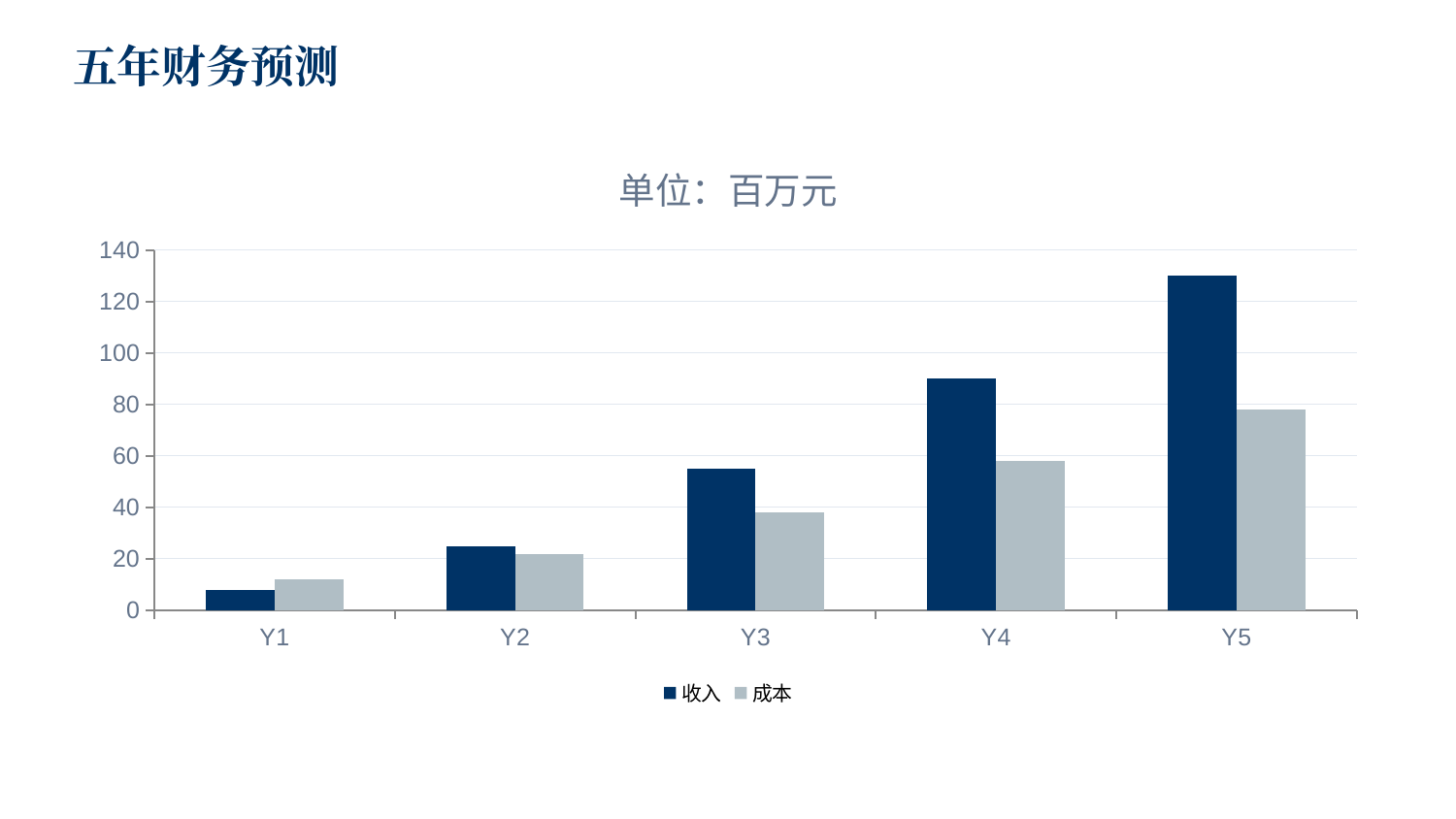

五年财务预测

### Chart: 单位：百万元

| Category | 收入 | 成本 |
|---|---|---|
| Y1 | 8.0 | 12.0 |
| Y2 | 25.0 | 22.0 |
| Y3 | 55.0 | 38.0 |
| Y4 | 90.0 | 58.0 |
| Y5 | 130.0 | 78.0 |